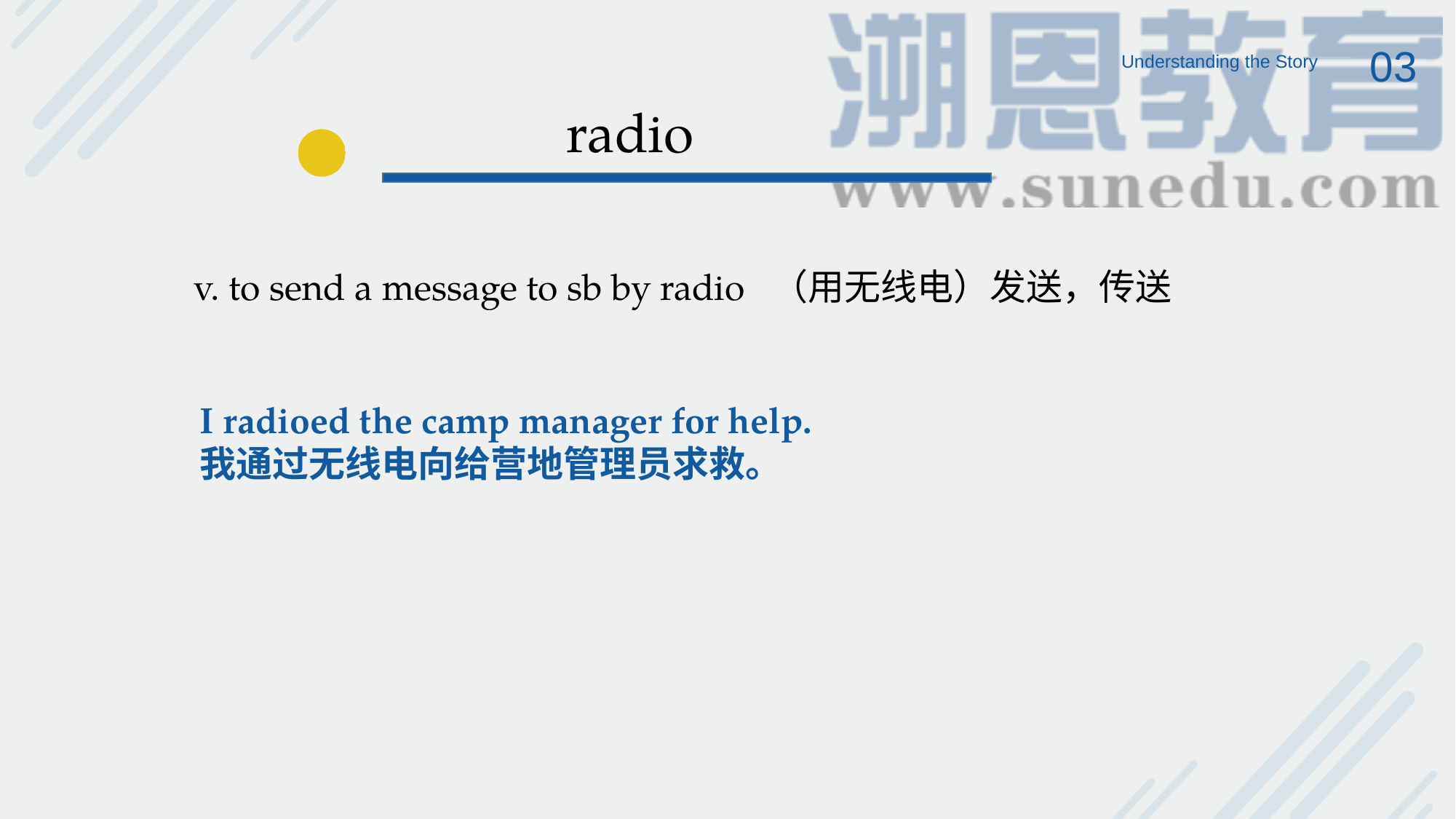

03
Understanding the Story
radio

v. to send a message to sb by radio  （用无线电）发送，传送
I radioed the camp manager for help.
我通过无线电向给营地管理员求救。